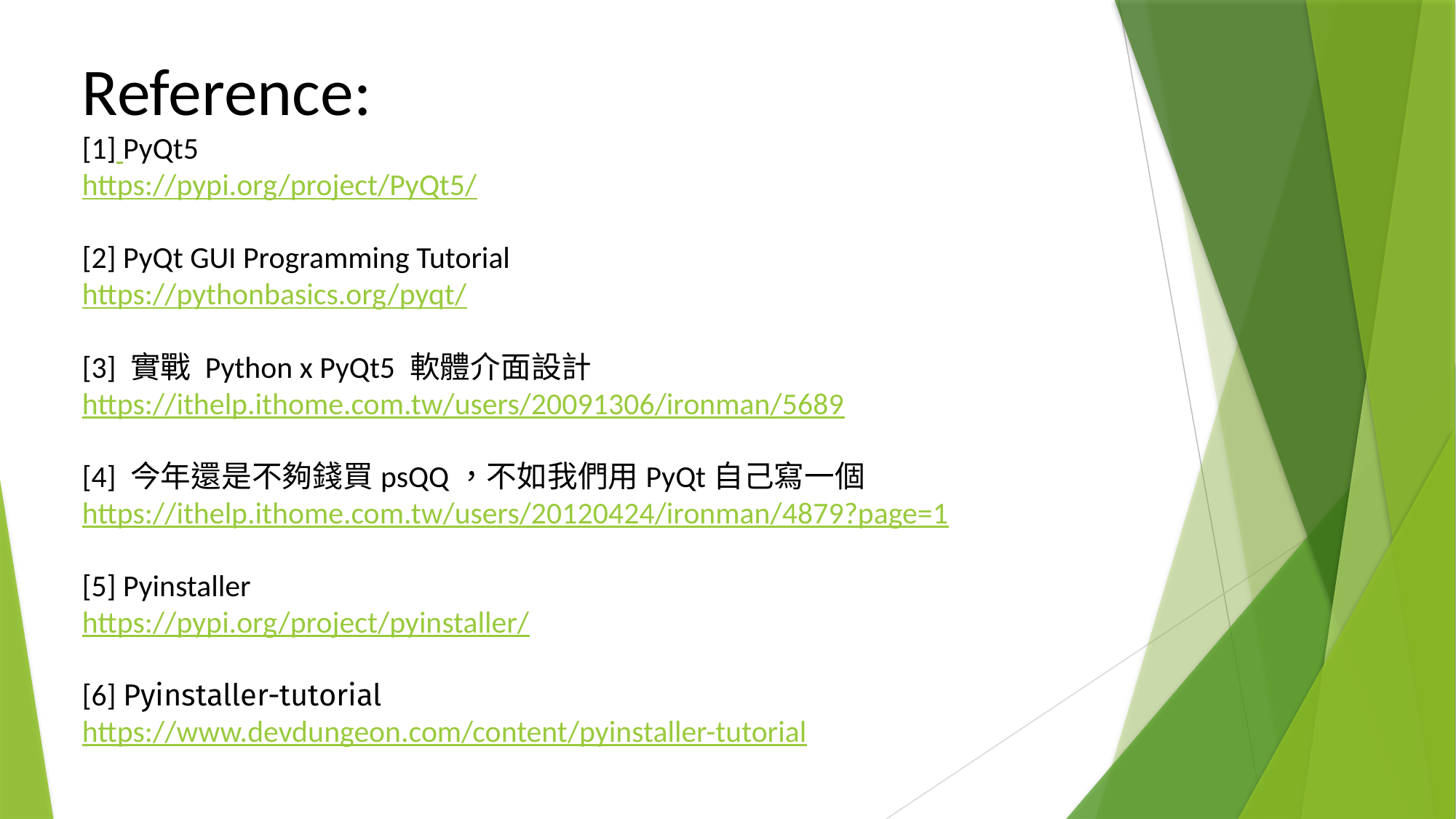

Reference:
[1] PyQt5
https://pypi.org/project/PyQt5/

[2] PyQt GUI Programming Tutorial
https://pythonbasics.org/pyqt/

[3] 實戰 Python x PyQt5 軟體介面設計
https://ithelp.ithome.com.tw/users/20091306/ironman/5689

[4] 今年還是不夠錢買psQQ，不如我們用PyQt自己寫一個
https://ithelp.ithome.com.tw/users/20120424/ironman/4879?page=1

[5] Pyinstaller
https://pypi.org/project/pyinstaller/

[6] Pyinstaller-tutorial
https://www.devdungeon.com/content/pyinstaller-tutorial